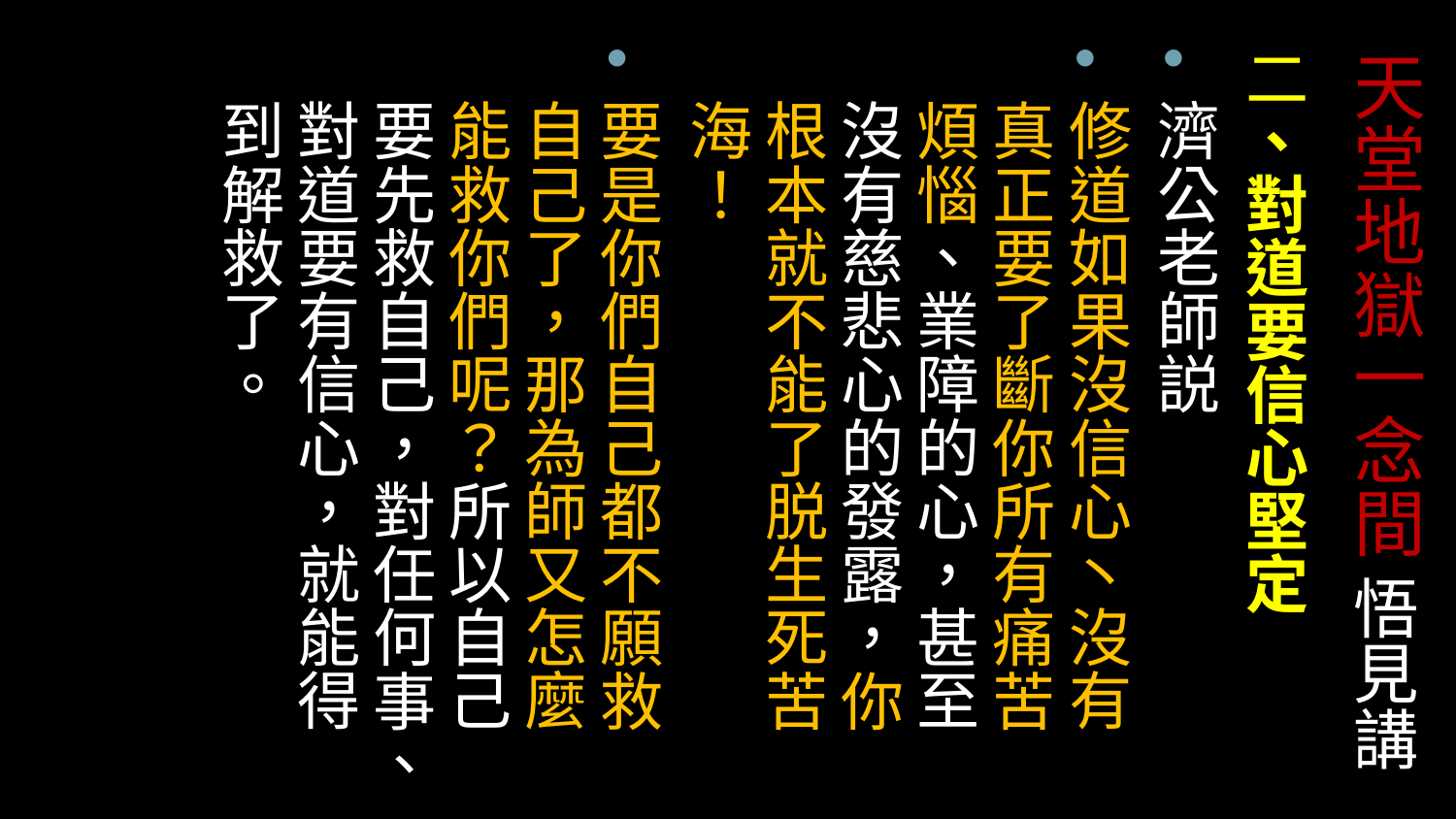

二、對道要信心堅定
濟公老師説
修道如果沒信心丶沒有真正要了斷你所有痛苦煩惱、業障的心，甚至沒有慈悲心的發露，你根本就不能了脱生死苦海！
要是你們自己都不願救自己了，那為師又怎麼能救你們呢？所以自己要先救自己，對任何事、對道要有信心，就能得到解救了。

# 天堂地獄一念間 悟見講